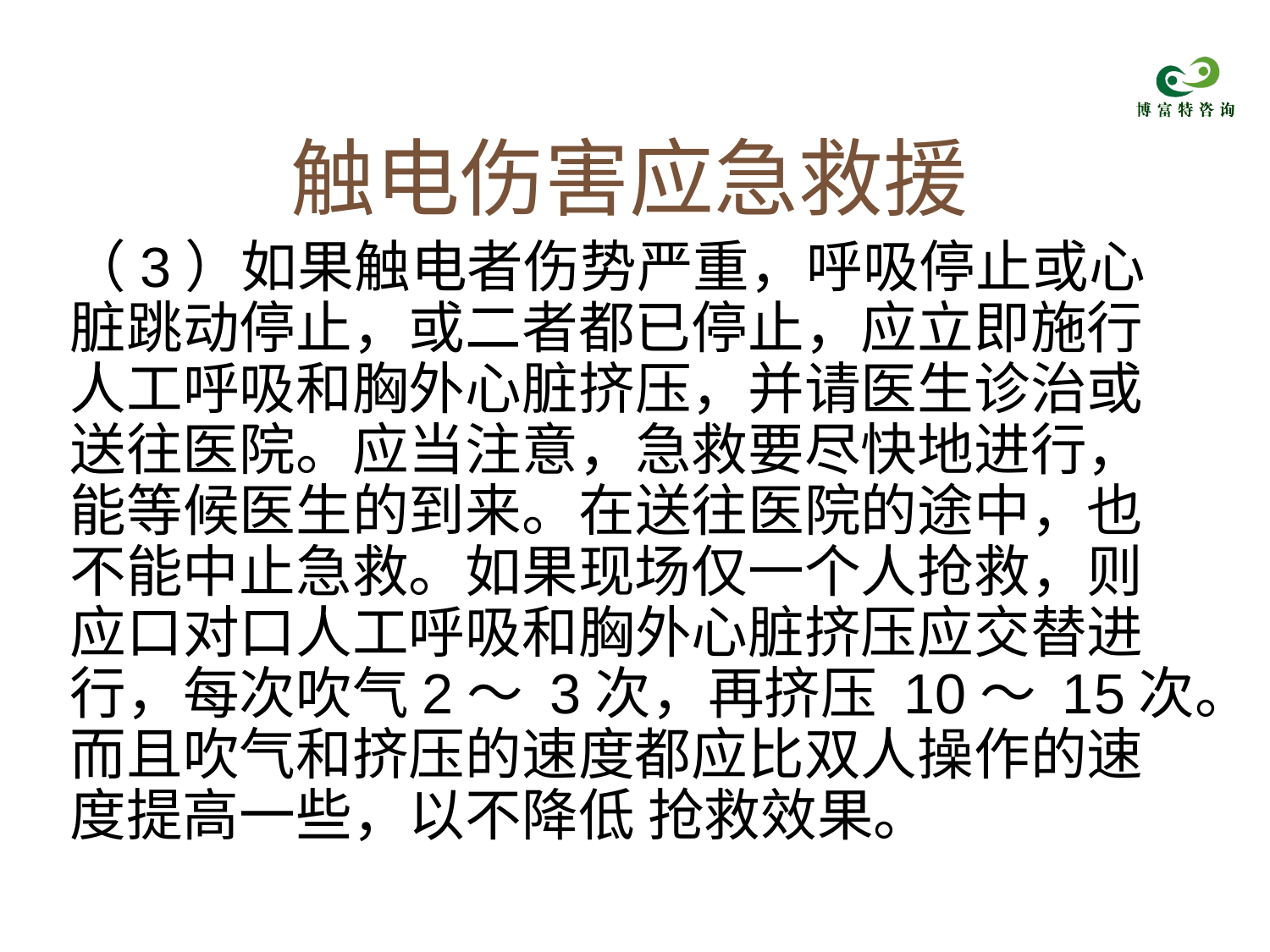

触电伤害应急救援
（3）如果触电者伤势严重，呼吸停止或心脏跳动停止，或二者都已停止，应立即施行人工呼吸和胸外心脏挤压，并请医生诊治或送往医院。应当注意，急救要尽快地进行，能等候医生的到来。在送往医院的途中，也不能中止急救。如果现场仅一个人抢救，则应口对口人工呼吸和胸外心脏挤压应交替进行，每次吹气2～ 3次，再挤压 10～ 15次。而且吹气和挤压的速度都应比双人操作的速度提高一些，以不降低 抢救效果。